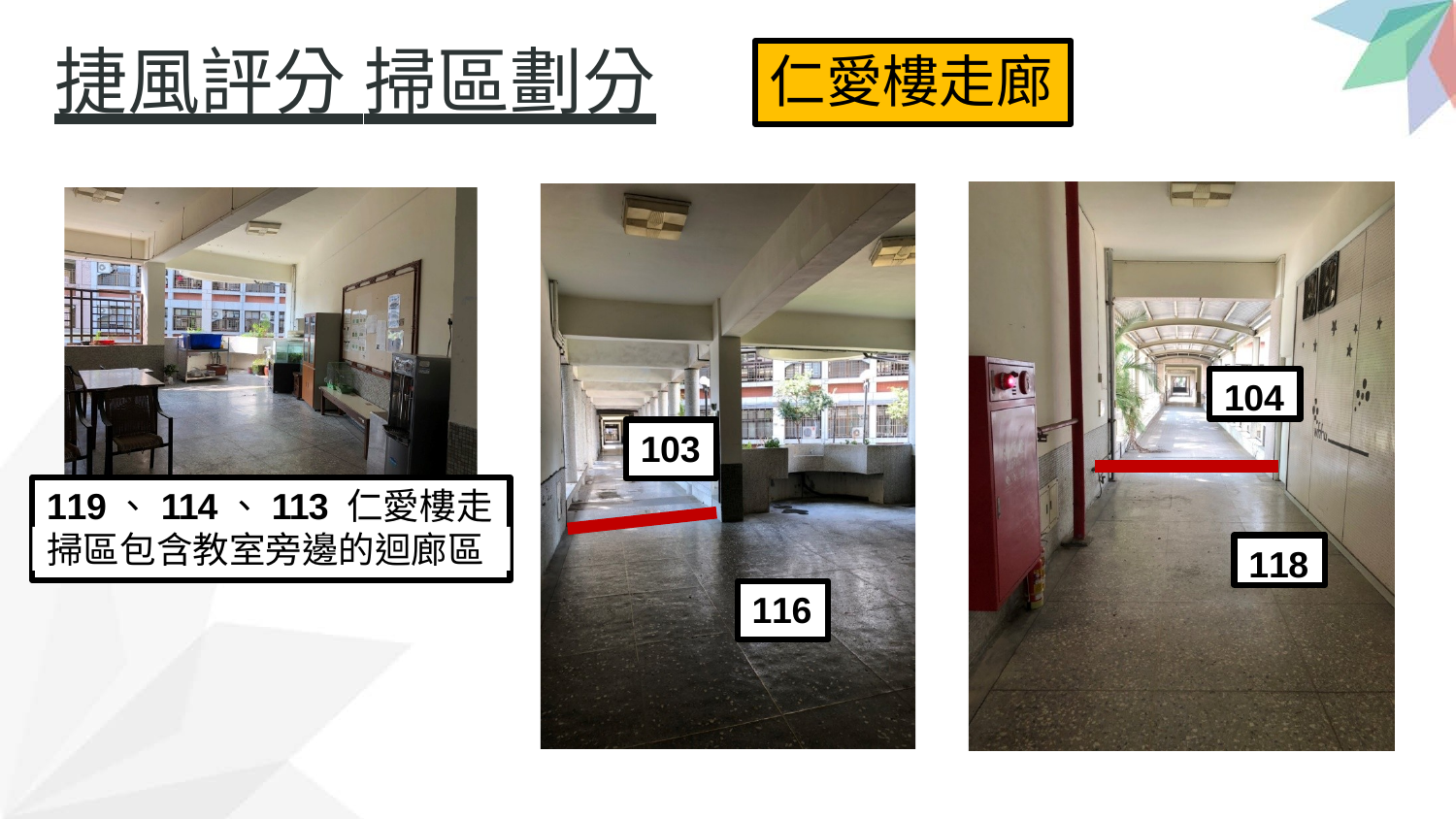

# 捷風評分 掃區劃分

仁愛樓走廊

104
103
119、114、113 仁愛樓走廊
掃區包含教室旁邊的迴廊區
118

116